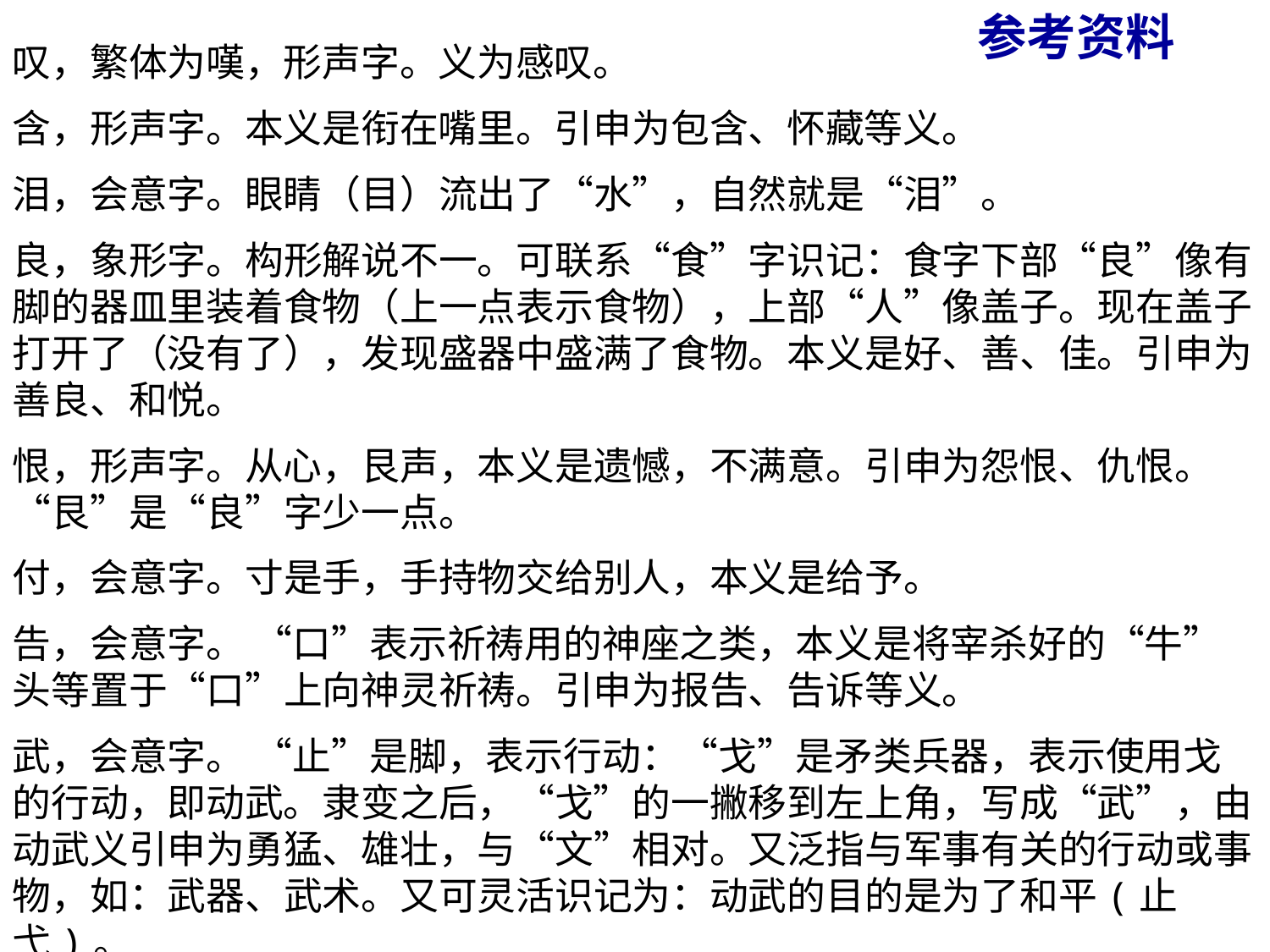

参考资料
叹，繁体为嘆，形声字。义为感叹。
含，形声字。本义是衔在嘴里。引申为包含、怀藏等义。
泪，会意字。眼睛（目）流出了“水”，自然就是“泪”。
良，象形字。构形解说不一。可联系“食”字识记：食字下部“良”像有脚的器皿里装着食物（上一点表示食物），上部“人”像盖子。现在盖子打开了（没有了），发现盛器中盛满了食物。本义是好、善、佳。引申为善良、和悦。
恨，形声字。从心，艮声，本义是遗憾，不满意。引申为怨恨、仇恨。“艮”是“良”字少一点。
付，会意字。寸是手，手持物交给别人，本义是给予。
告，会意字。 “口”表示祈祷用的神座之类，本义是将宰杀好的“牛”头等置于“口”上向神灵祈祷。引申为报告、告诉等义。
武，会意字。 “止”是脚，表示行动：“戈”是矛类兵器，表示使用戈的行动，即动武。隶变之后，“戈”的一撇移到左上角，写成“武”，由动武义引申为勇猛、雄壮，与“文”相对。又泛指与军事有关的行动或事物，如：武器、武术。又可灵活识记为：动武的目的是为了和平(止弋)。